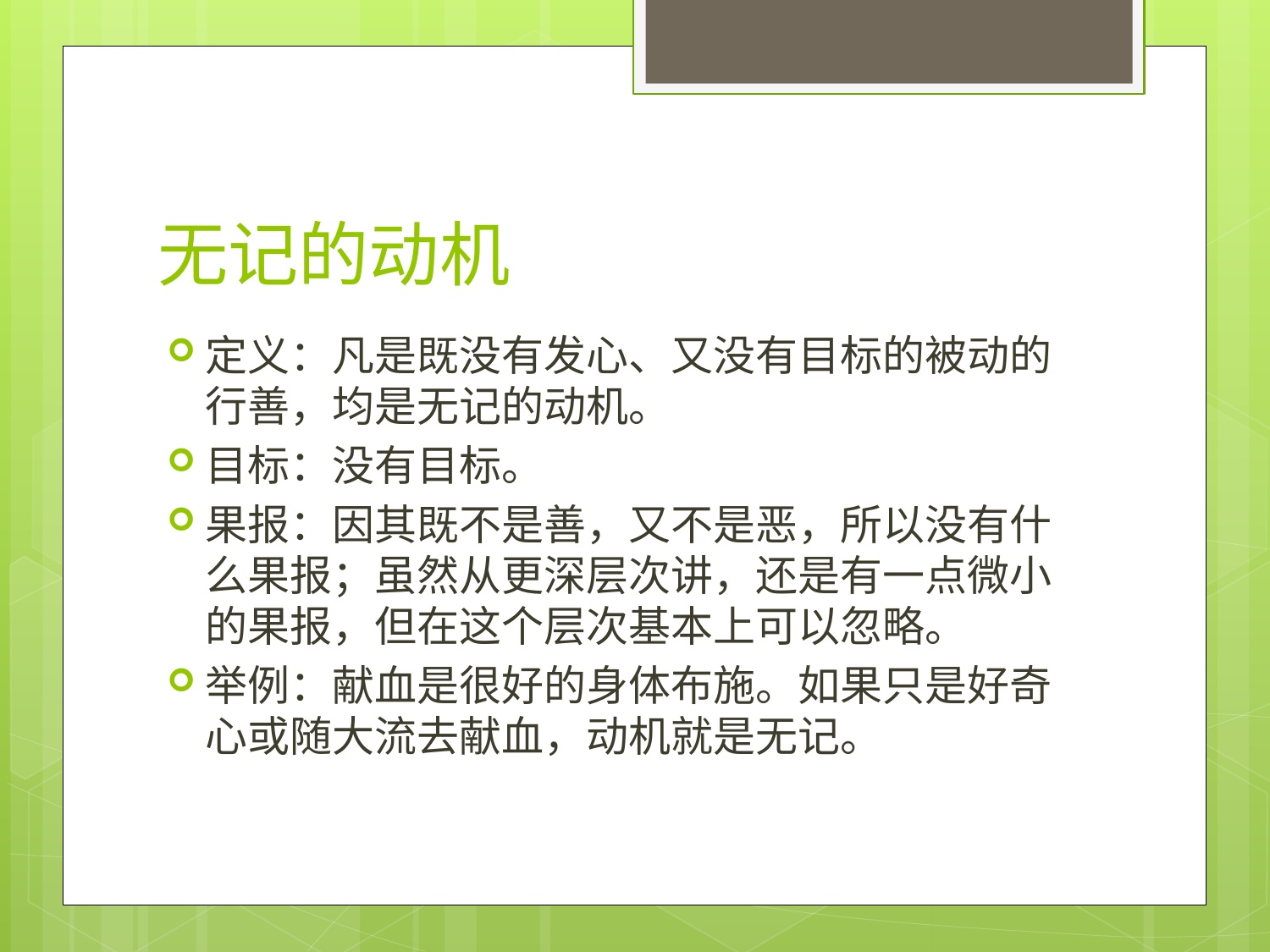

# 无记的动机
定义：凡是既没有发心、又没有目标的被动的行善，均是无记的动机。
目标：没有目标。
果报：因其既不是善，又不是恶，所以没有什么果报；虽然从更深层次讲，还是有一点微小的果报，但在这个层次基本上可以忽略。
举例：献血是很好的身体布施。如果只是好奇心或随大流去献血，动机就是无记。